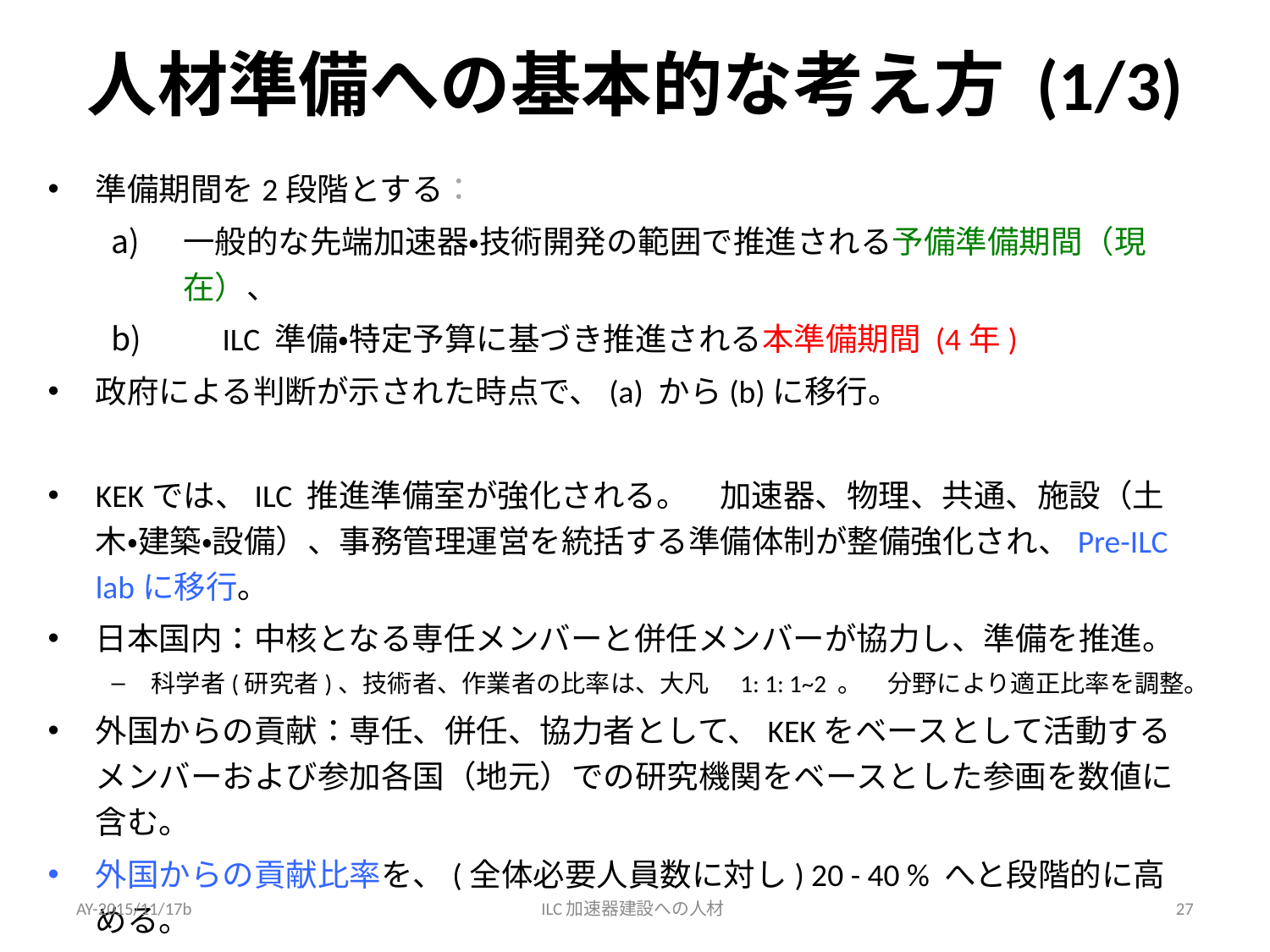

# 人材準備への基本的な考え方 (1/3)
準備期間を2段階とする：
一般的な先端加速器・技術開発の範囲で推進される予備準備期間（現在）、
　ILC 準備・特定予算に基づき推進される本準備期間 (4年)
政府による判断が示された時点で、(a) から(b)に移行。

KEKでは、ILC 推進準備室が強化される。　加速器、物理、共通、施設（土木・建築・設備）、事務管理運営を統括する準備体制が整備強化され、Pre-ILC labに移行。
日本国内：中核となる専任メンバーと併任メンバーが協力し、準備を推進。
科学者(研究者)、技術者、作業者の比率は、大凡　1: 1: 1~2 。　分野により適正比率を調整。
外国からの貢献：専任、併任、協力者として、KEKをベースとして活動するメンバーおよび参加各国（地元）での研究機関をベースとした参画を数値に含む。
外国からの貢献比率を、(全体必要人員数に対し) 20 - 40 % へと段階的に高める。

本建設では外国からの貢献が 50%またはそれ以上を想定。
AY-2015/11/17b
ILC加速器建設への人材
27